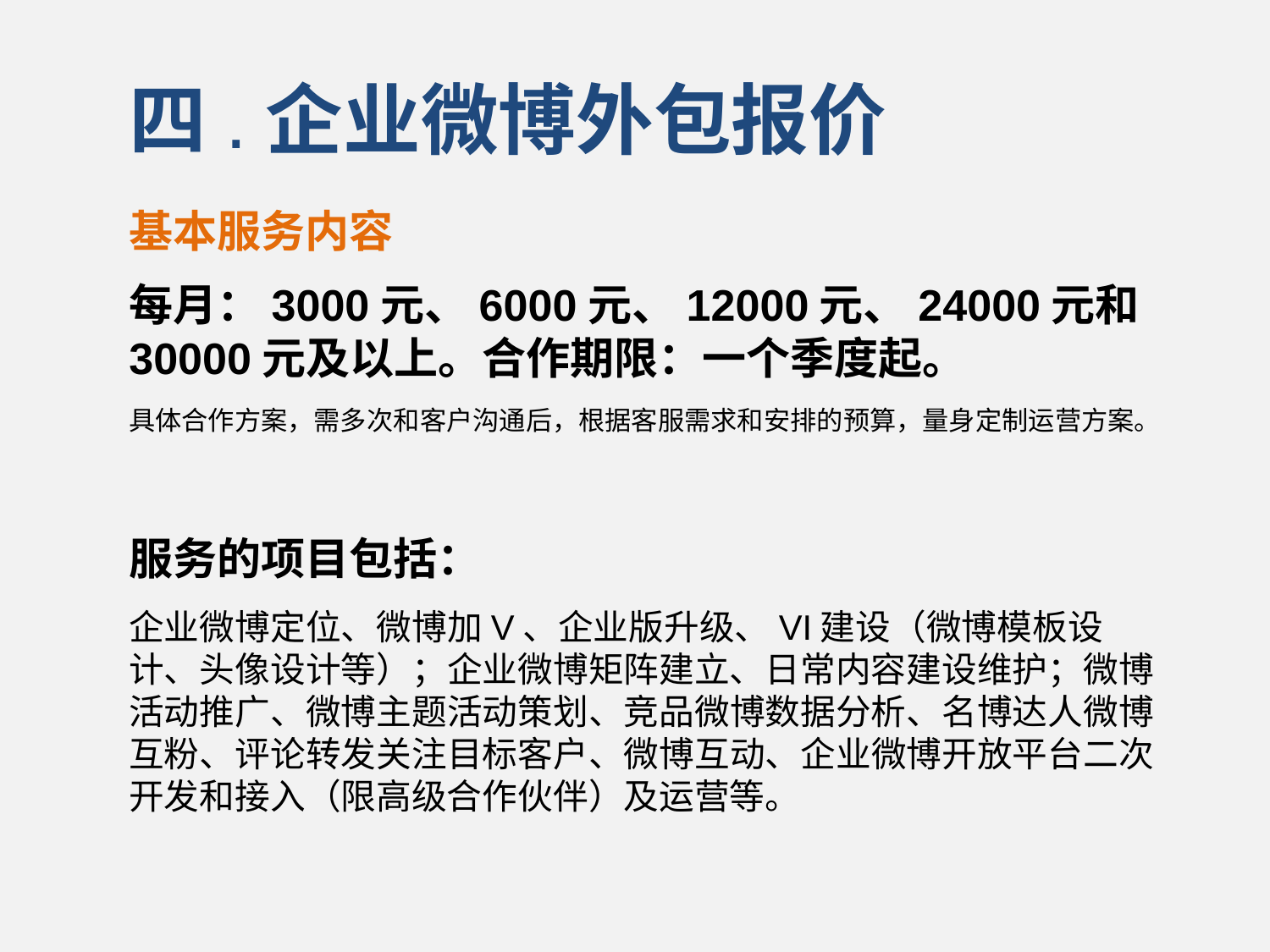

# 四.企业微博外包报价
基本服务内容
每月：3000元、6000元、12000元、24000元和30000元及以上。合作期限：一个季度起。
具体合作方案，需多次和客户沟通后，根据客服需求和安排的预算，量身定制运营方案。

服务的项目包括：
企业微博定位、微博加V、企业版升级、VI建设（微博模板设计、头像设计等）；企业微博矩阵建立、日常内容建设维护；微博活动推广、微博主题活动策划、竞品微博数据分析、名博达人微博互粉、评论转发关注目标客户、微博互动、企业微博开放平台二次开发和接入（限高级合作伙伴）及运营等。